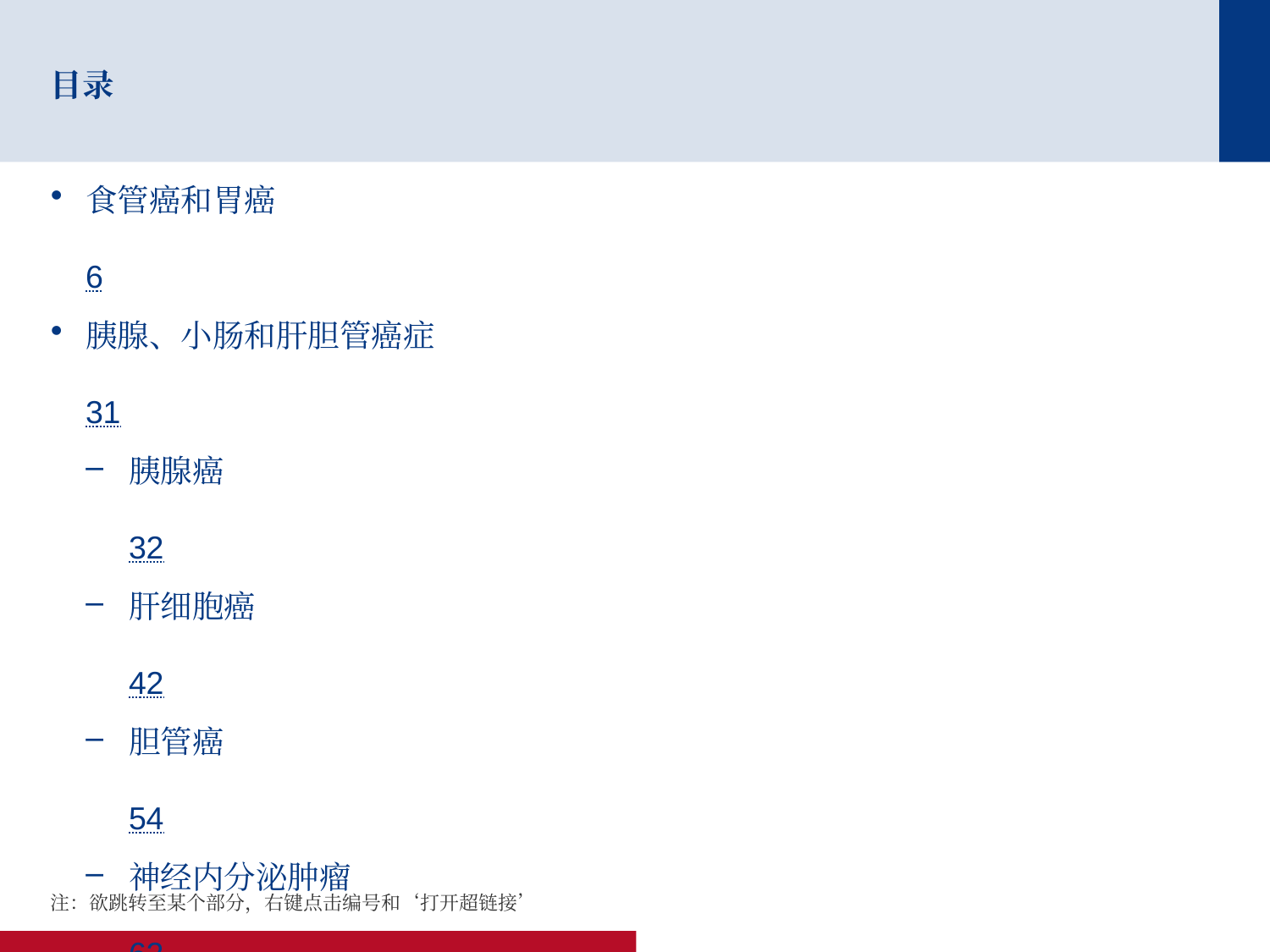

# 目录
食管癌和胃癌	6
胰腺、小肠和肝胆管癌症	31
胰腺癌	32
肝细胞癌	42
胆管癌	54
神经内分泌肿瘤	62
结肠、直肠和肛门癌	70
注：欲跳转至某个部分，右键点击编号和‘打开超链接’